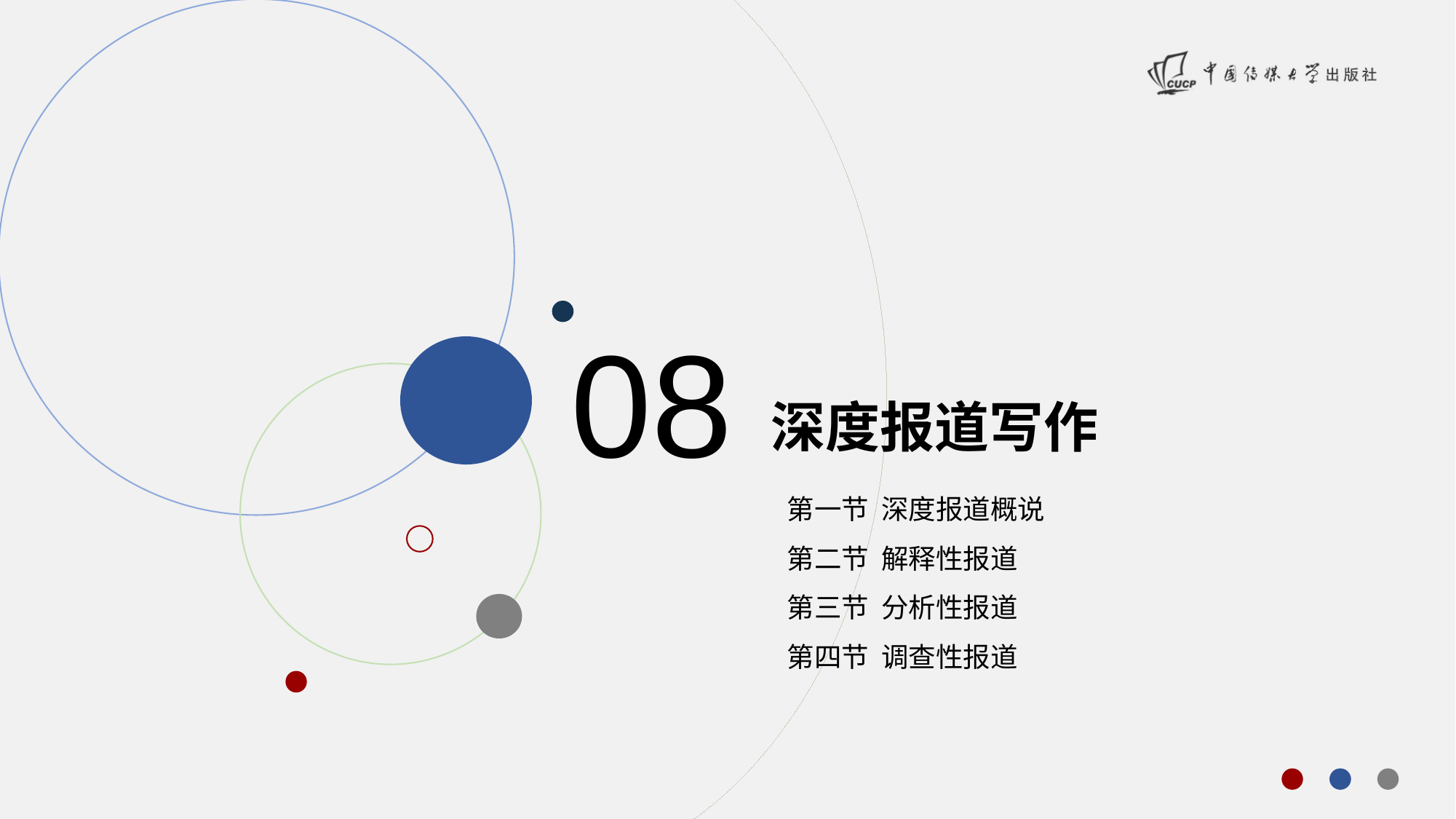

08

深度报道写作
第一节  深度报道概说
第二节  解释性报道
第三节  分析性报道
第四节  调查性报道